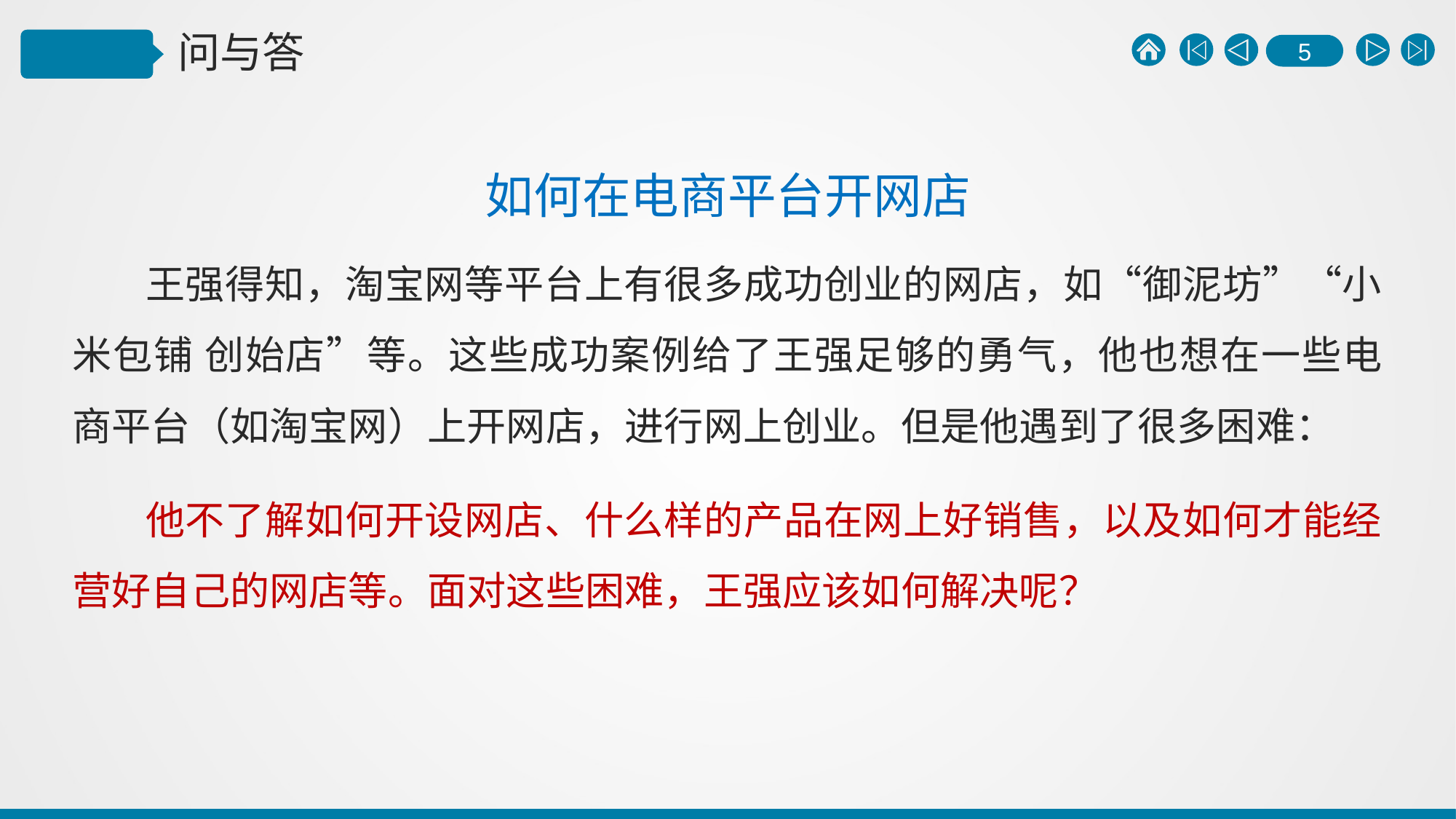

如何在电商平台开网店
王强得知，淘宝网等平台上有很多成功创业的网店，如“御泥坊”“小米包铺 创始店”等。这些成功案例给了王强足够的勇气，他也想在一些电商平台（如淘宝网）上开网店，进行网上创业。但是他遇到了很多困难：
他不了解如何开设网店、什么样的产品在网上好销售，以及如何才能经营好自己的网店等。面对这些困难，王强应该如何解决呢？